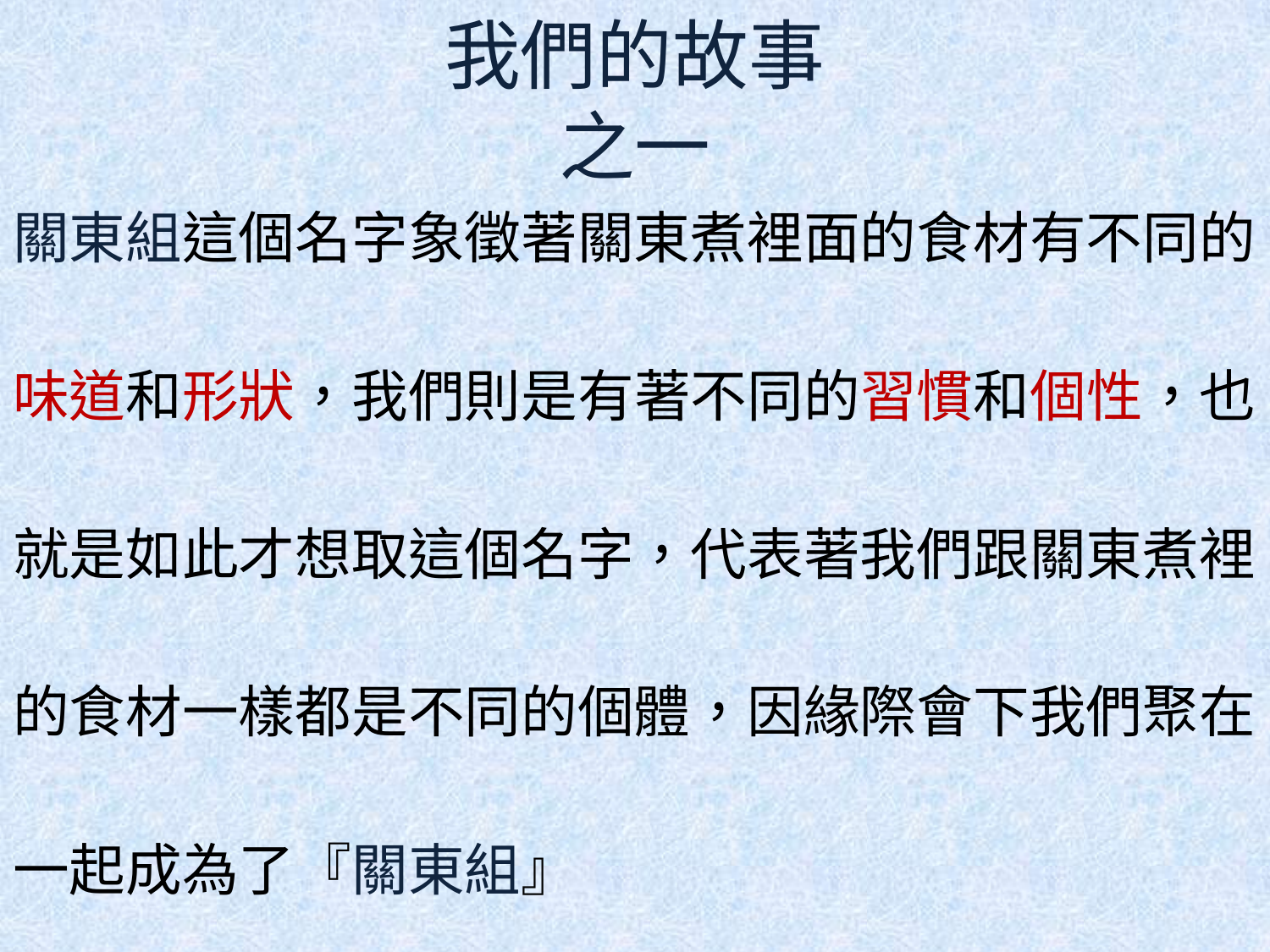

# 我們的故事 之一
關東組這個名字象徵著關東煮裡面的食材有不同的

味道和形狀，我們則是有著不同的習慣和個性，也

就是如此才想取這個名字，代表著我們跟關東煮裡

的食材一樣都是不同的個體，因緣際會下我們聚在

一起成為了『關東組』